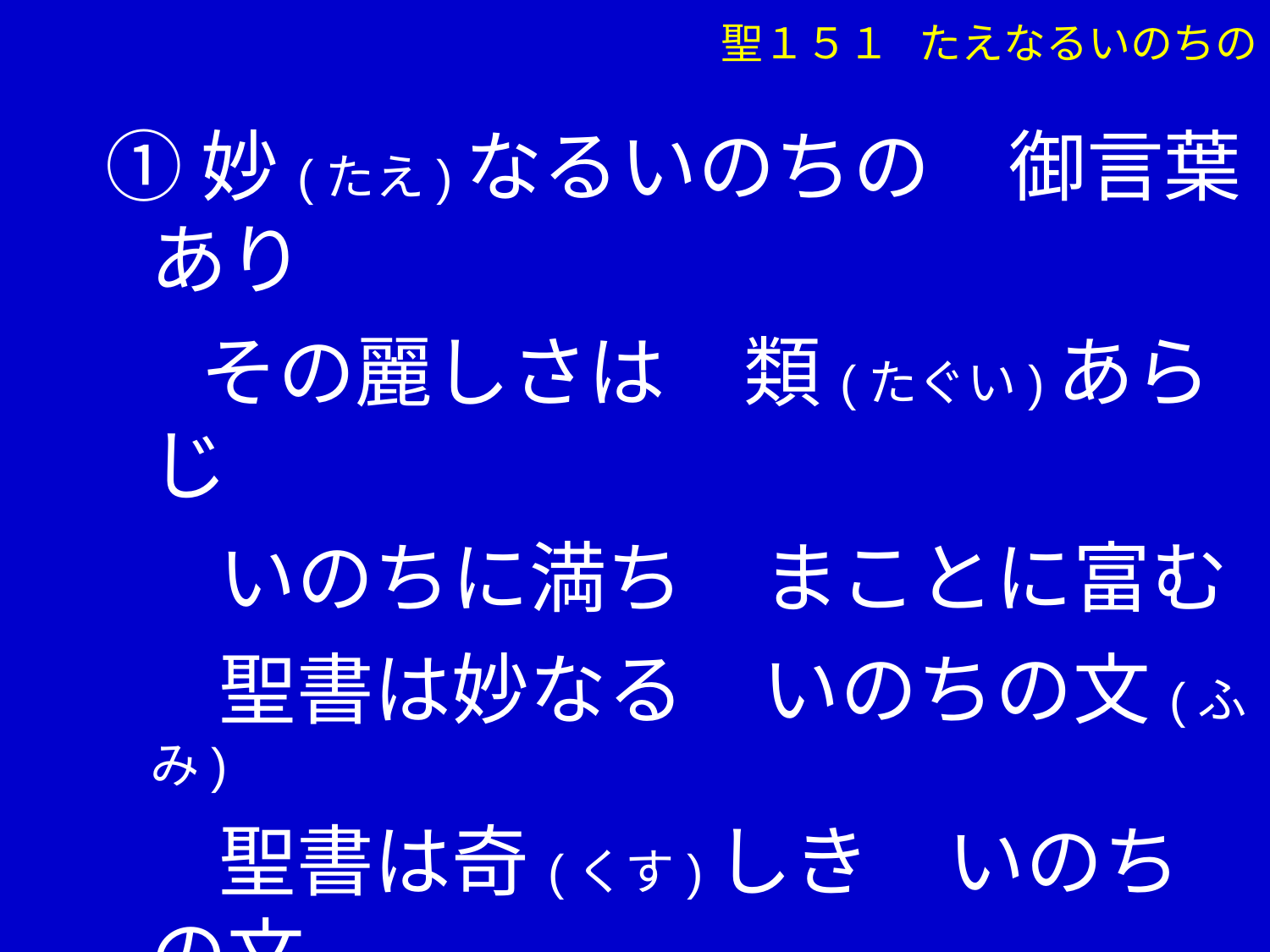

聖１５１   たえなるいのちの
①妙(たえ)なるいのちの　御言葉あり
　 その麗しさは　類(たぐい)あらじ
 　いのちに満ち　まことに富む
 　聖書は妙なる　いのちの文(ふみ)
 　聖書は奇(くす)しき　いのちの文